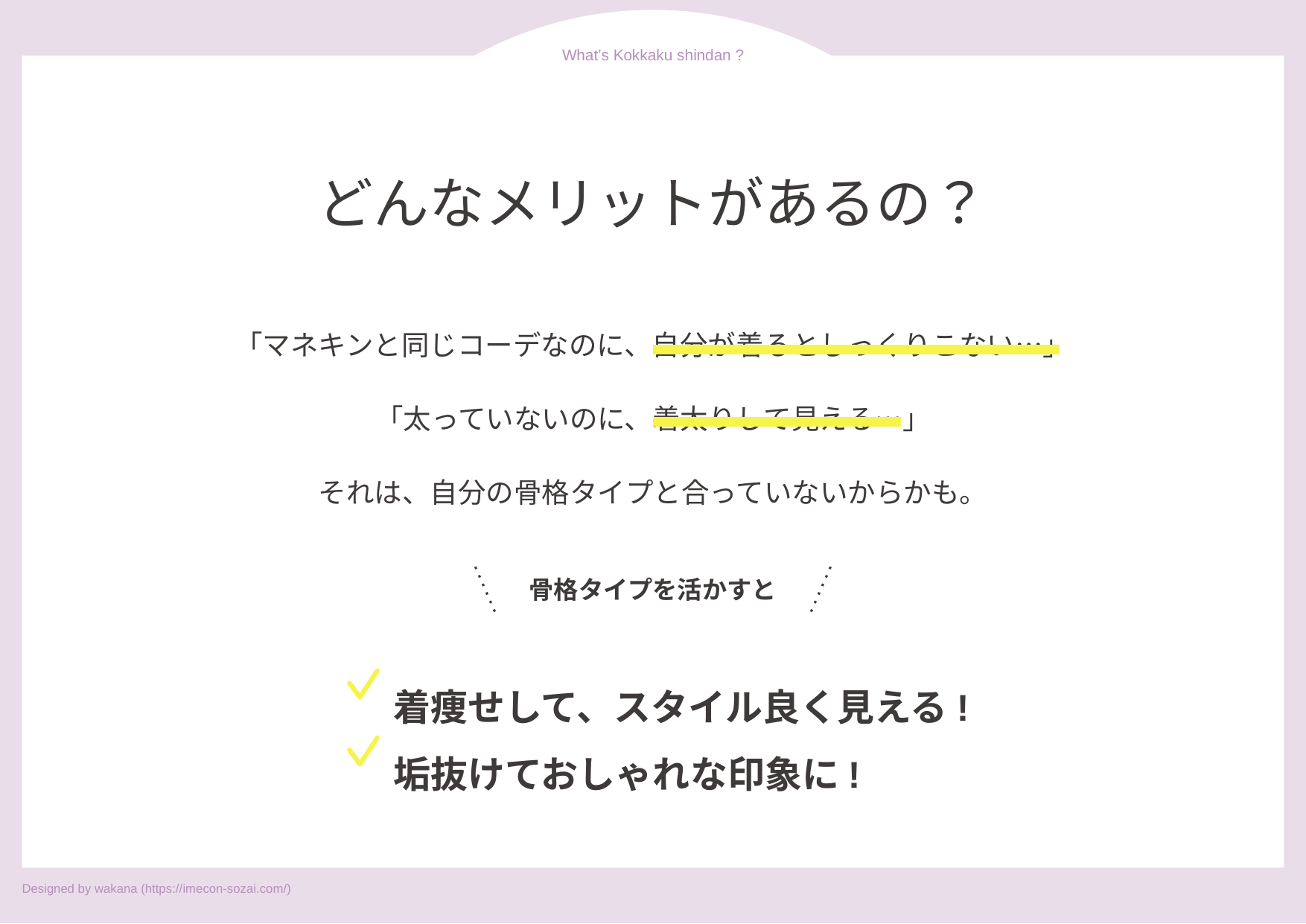

# どんなメリットがあるの？
「マネキンと同じコーデなのに、自分が着るとしっくりこない…」
「太っていないのに、着太りして見える…」
それは、自分の骨格タイプと合っていないからかも。

骨格タイプを活かすと
着痩せして、スタイル良く見える!
垢抜けておしゃれな印象に!